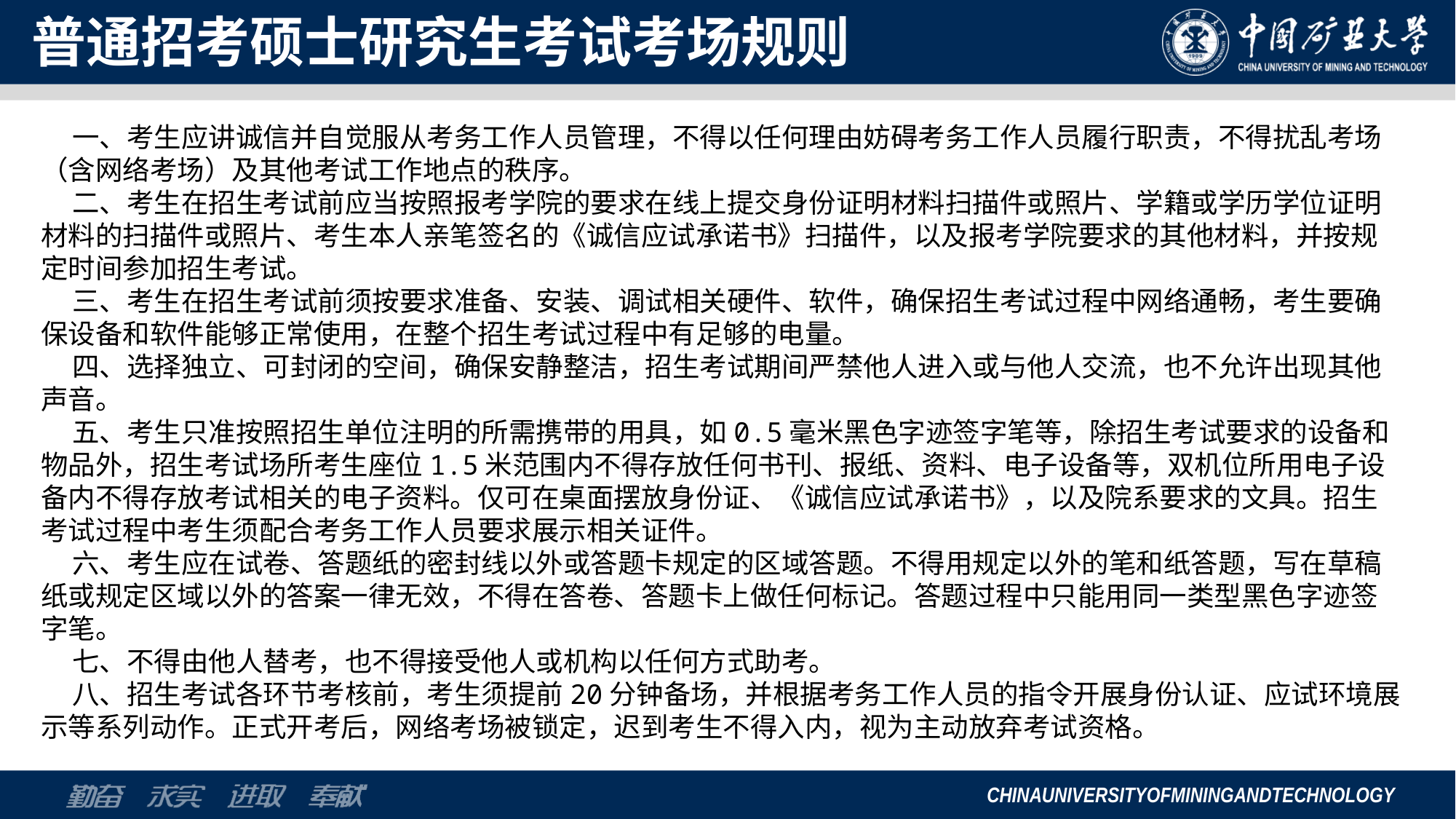

# 普通招考硕士研究生考试考场规则
    一、考生应讲诚信并自觉服从考务工作人员管理，不得以任何理由妨碍考务工作人员履行职责，不得扰乱考场（含网络考场）及其他考试工作地点的秩序。
    二、考生在招生考试前应当按照报考学院的要求在线上提交身份证明材料扫描件或照片、学籍或学历学位证明材料的扫描件或照片、考生本人亲笔签名的《诚信应试承诺书》扫描件，以及报考学院要求的其他材料，并按规定时间参加招生考试。
    三、考生在招生考试前须按要求准备、安装、调试相关硬件、软件，确保招生考试过程中网络通畅，考生要确保设备和软件能够正常使用，在整个招生考试过程中有足够的电量。
    四、选择独立、可封闭的空间，确保安静整洁，招生考试期间严禁他人进入或与他人交流，也不允许出现其他声音。
    五、考生只准按照招生单位注明的所需携带的用具，如0.5毫米黑色字迹签字笔等，除招生考试要求的设备和物品外，招生考试场所考生座位1.5米范围内不得存放任何书刊、报纸、资料、电子设备等，双机位所用电子设备内不得存放考试相关的电子资料。仅可在桌面摆放身份证、《诚信应试承诺书》，以及院系要求的文具。招生考试过程中考生须配合考务工作人员要求展示相关证件。
    六、考生应在试卷、答题纸的密封线以外或答题卡规定的区域答题。不得用规定以外的笔和纸答题，写在草稿纸或规定区域以外的答案一律无效，不得在答卷、答题卡上做任何标记。答题过程中只能用同一类型黑色字迹签字笔。
    七、不得由他人替考，也不得接受他人或机构以任何方式助考。
    八、招生考试各环节考核前，考生须提前20分钟备场，并根据考务工作人员的指令开展身份认证、应试环境展示等系列动作。正式开考后，网络考场被锁定，迟到考生不得入内，视为主动放弃考试资格。